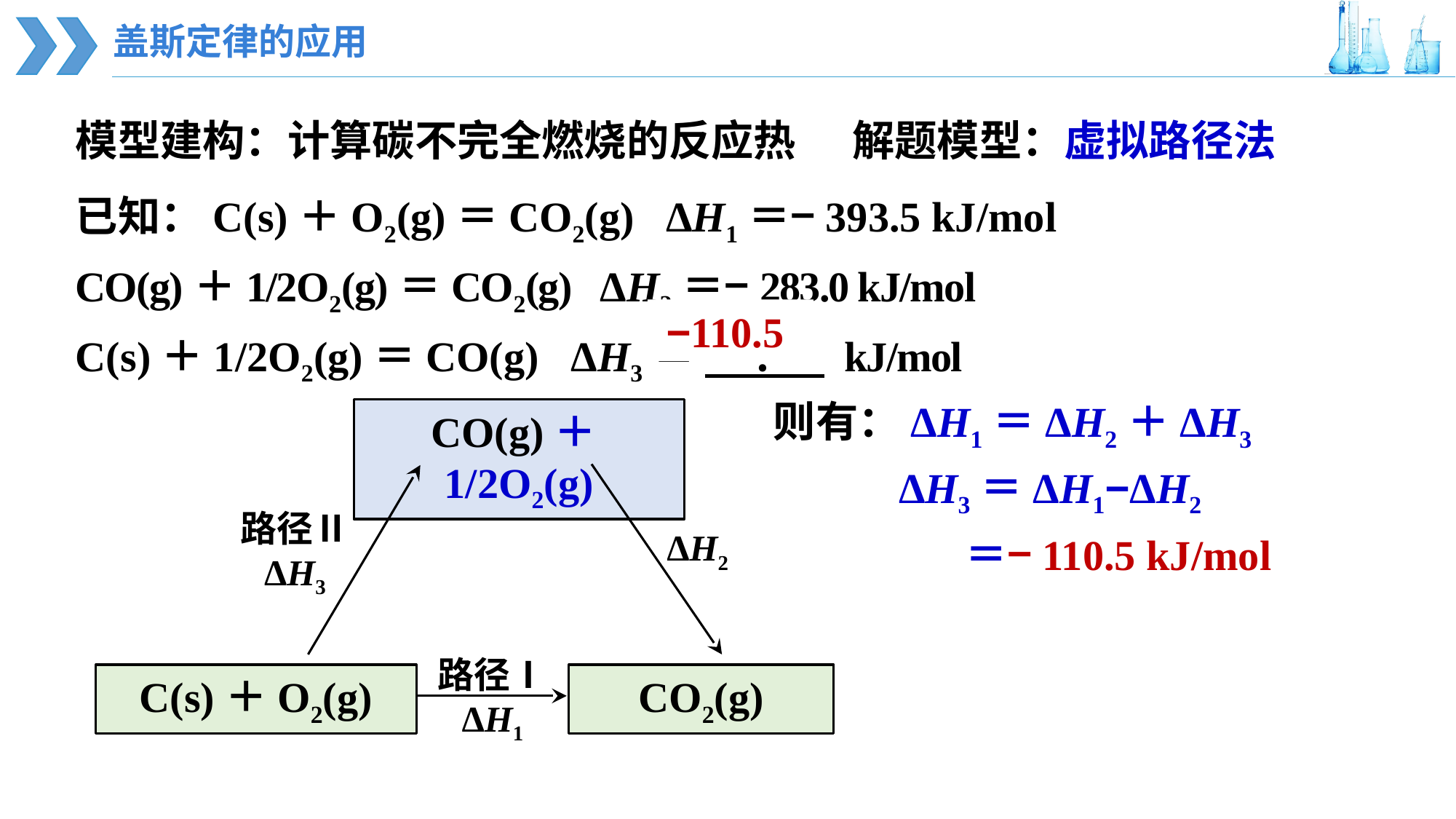

盖斯定律的应用
模型建构：计算碳不完全燃烧的反应热
解题模型：虚拟路径法
已知：C(s)＋O2(g)＝CO2(g)   ΔH1＝−393.5 kJ/mol
CO(g)＋1/2O2(g)＝CO2(g)   ΔH2＝−283.0 kJ/mol
C(s)＋1/2O2(g)＝CO(g)   ΔH3＝      ？    kJ/mol
−110.5
则有：ΔH1＝ΔH2＋ΔH3
CO(g)＋1/2O2(g)
ΔH3＝ΔH1−ΔH2
          ＝−110.5 kJ/mol
ΔH2
路径Ⅱ
ΔH3
路径Ⅰ
ΔH1
CO2(g)
C(s)＋O2(g)